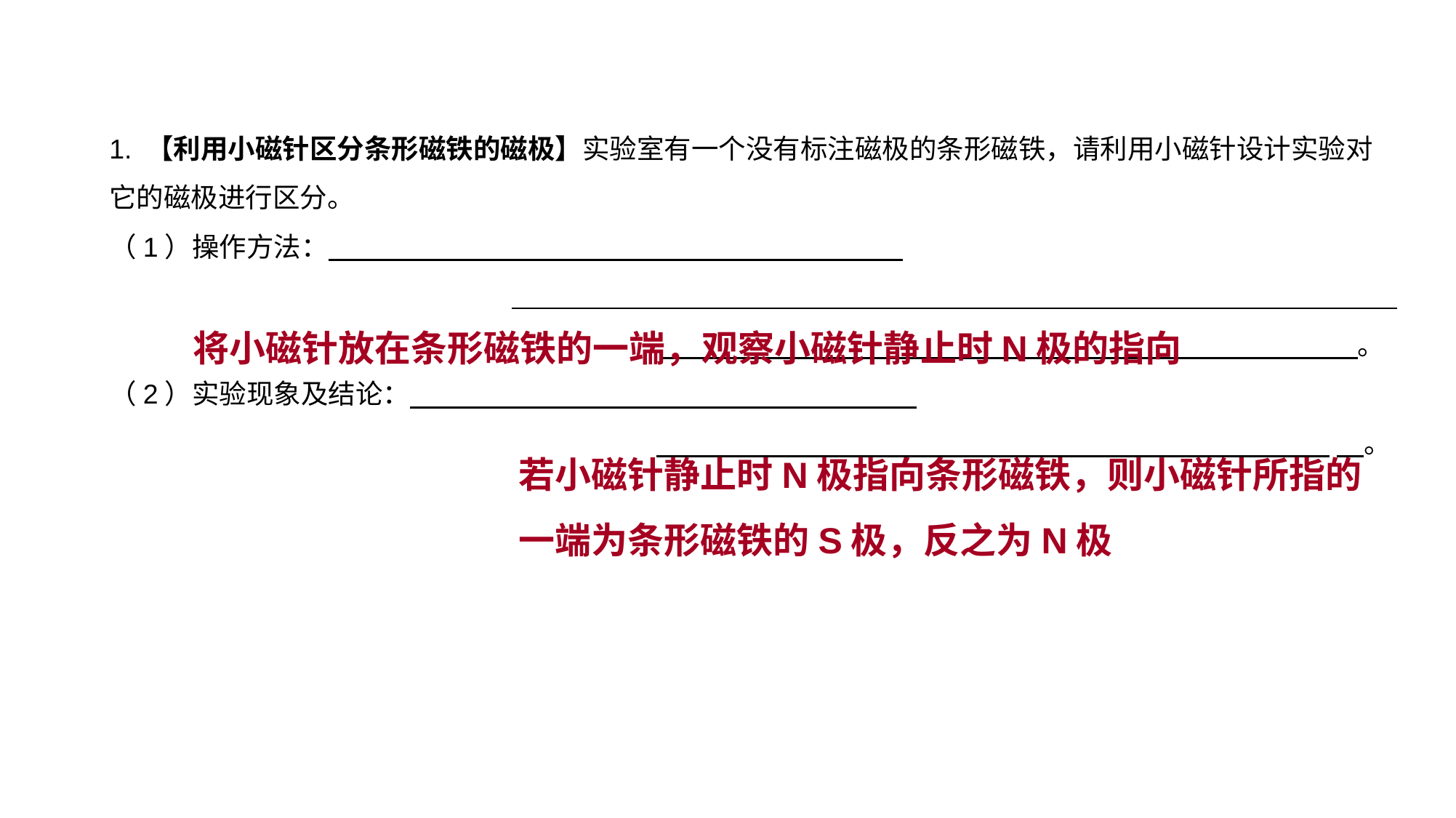

1. 【利用小磁针区分条形磁铁的磁极】实验室有一个没有标注磁极的条形磁铁，请利用小磁针设计实验对它的磁极进行区分。
（1）操作方法：

　                                                                                                            。
（2）实验现象及结论：
                                                                                                             　。
设计实验 拓展提升
将小磁针放在条形磁铁的一端，观察小磁针静止时N极的指向
若小磁针静止时N极指向条形磁铁，则小磁针所指的一端为条形磁铁的S极，反之为N极